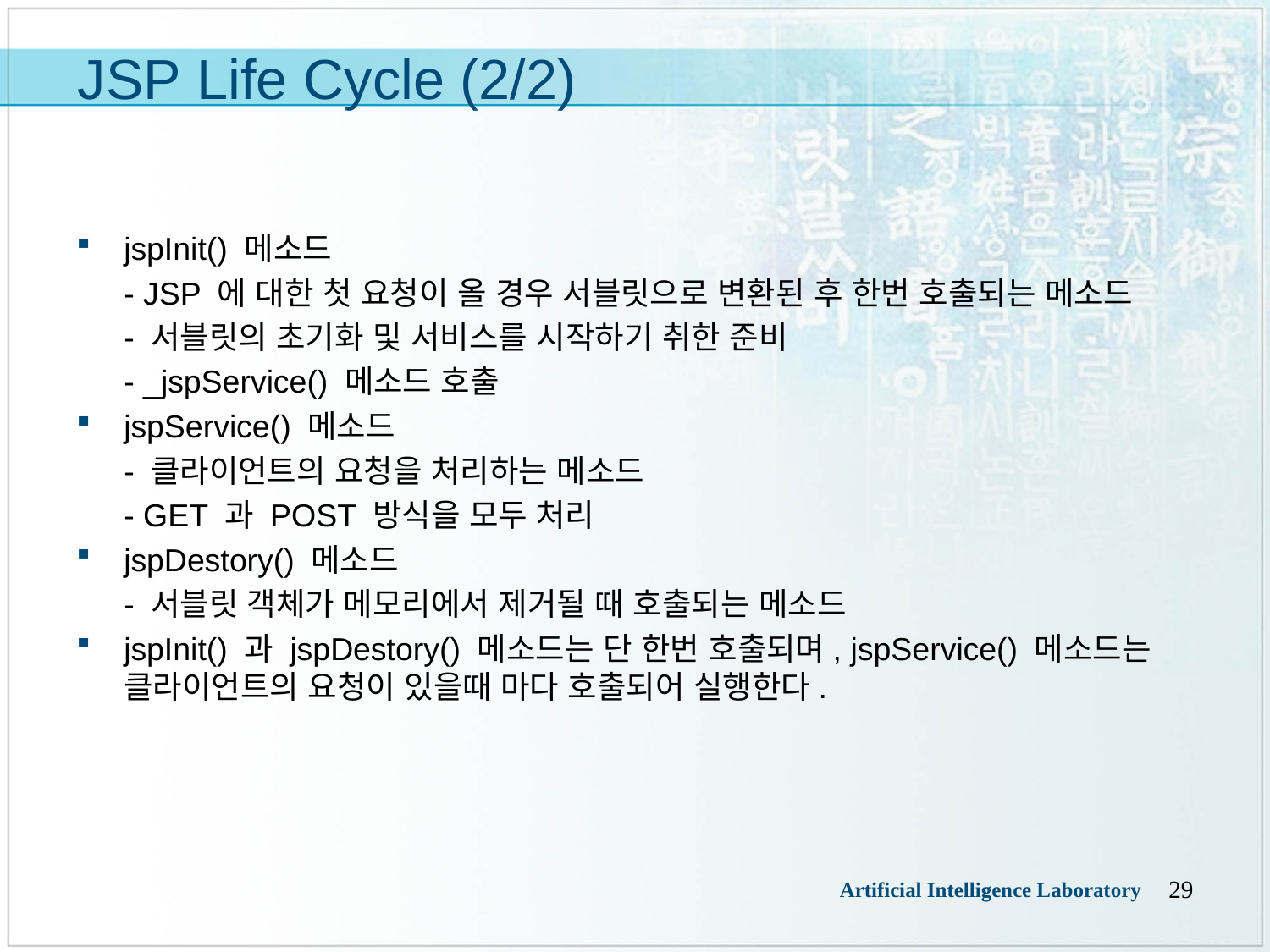

# JSP Life Cycle (2/2)
jspInit() 메소드
	- JSP 에 대한 첫 요청이 올 경우 서블릿으로 변환된 후 한번 호출되는 메소드
	- 서블릿의 초기화 및 서비스를 시작하기 취한 준비
	- _jspService() 메소드 호출
jspService() 메소드
	- 클라이언트의 요청을 처리하는 메소드
	- GET 과 POST 방식을 모두 처리
jspDestory() 메소드
	- 서블릿 객체가 메모리에서 제거될 때 호출되는 메소드
jspInit() 과 jspDestory() 메소드는 단 한번 호출되며, jspService() 메소드는 클라이언트의 요청이 있을때 마다 호출되어 실행한다.
29